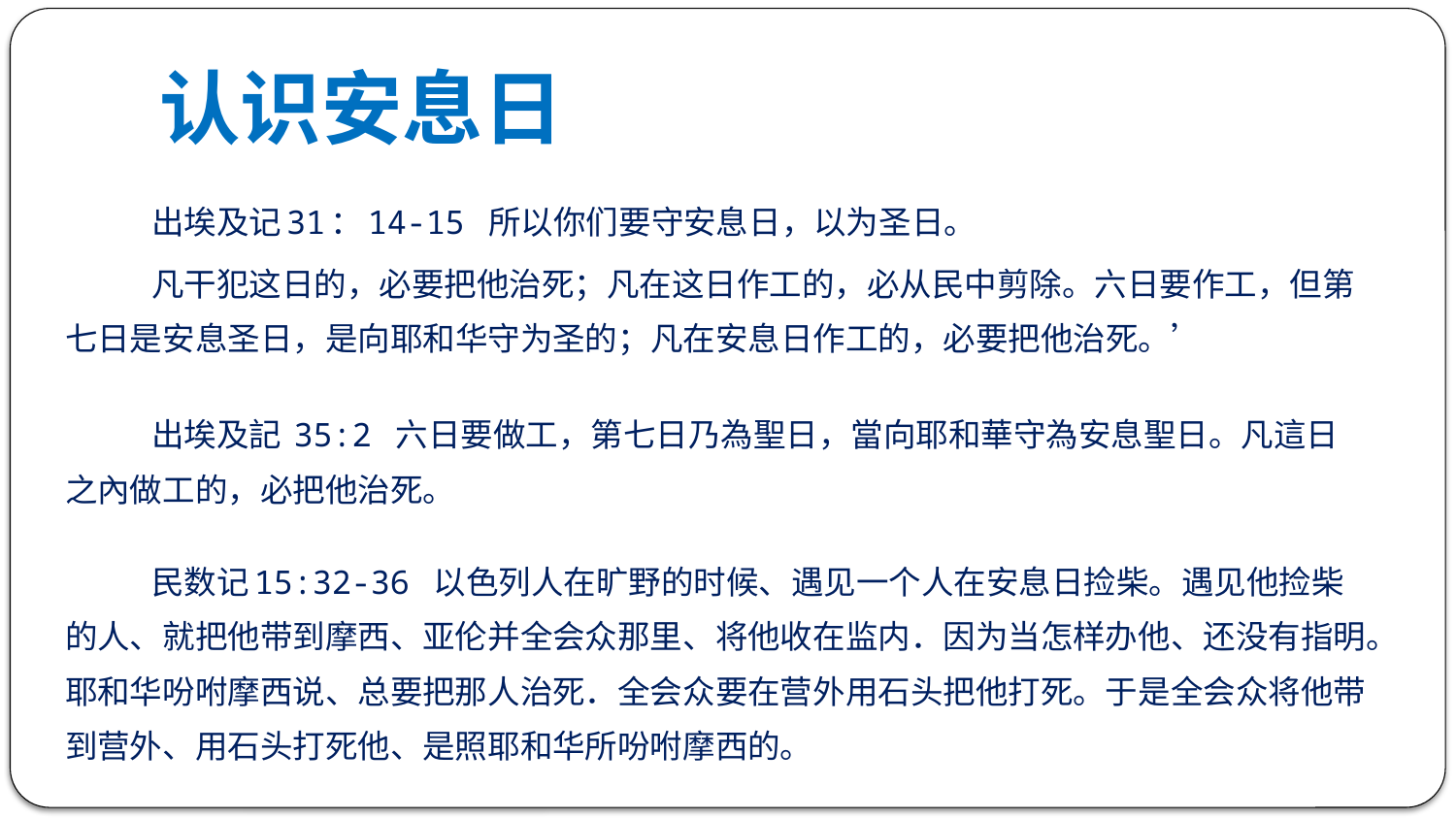

# 认识安息日
出埃及记31：14-15 所以你们要守安息日，以为圣日。
凡干犯这日的，必要把他治死；凡在这日作工的，必从民中剪除。六日要作工，但第七日是安息圣日，是向耶和华守为圣的；凡在安息日作工的，必要把他治死。’

出埃及記 35:2 六日要做工，第七日乃為聖日，當向耶和華守為安息聖日。凡這日之內做工的，必把他治死。

民数记15:32-36 以色列人在旷野的时候、遇见一个人在安息日捡柴。遇见他捡柴的人、就把他带到摩西、亚伦并全会众那里、将他收在监内．因为当怎样办他、还没有指明。耶和华吩咐摩西说、总要把那人治死．全会众要在营外用石头把他打死。于是全会众将他带到营外、用石头打死他、是照耶和华所吩咐摩西的。